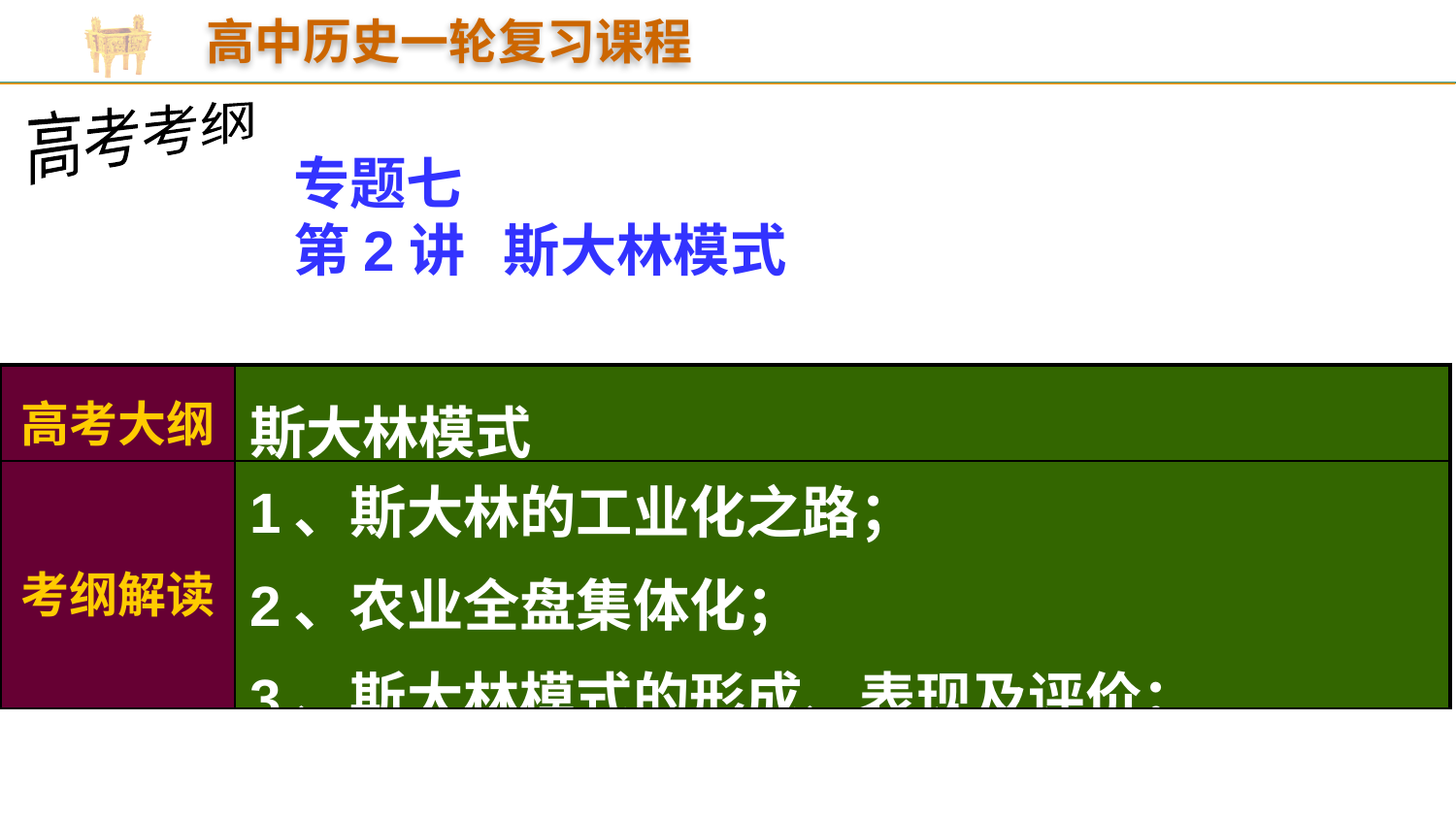

高中历史一轮复习课程

高考考纲
专题七
第2讲   斯大林模式
| 高考大纲 | 斯大林模式 |
| --- | --- |
| 考纲解读 | 1、斯大林的工业化之路； 2、农业全盘集体化； 3、斯大林模式的形成、表现及评价； |